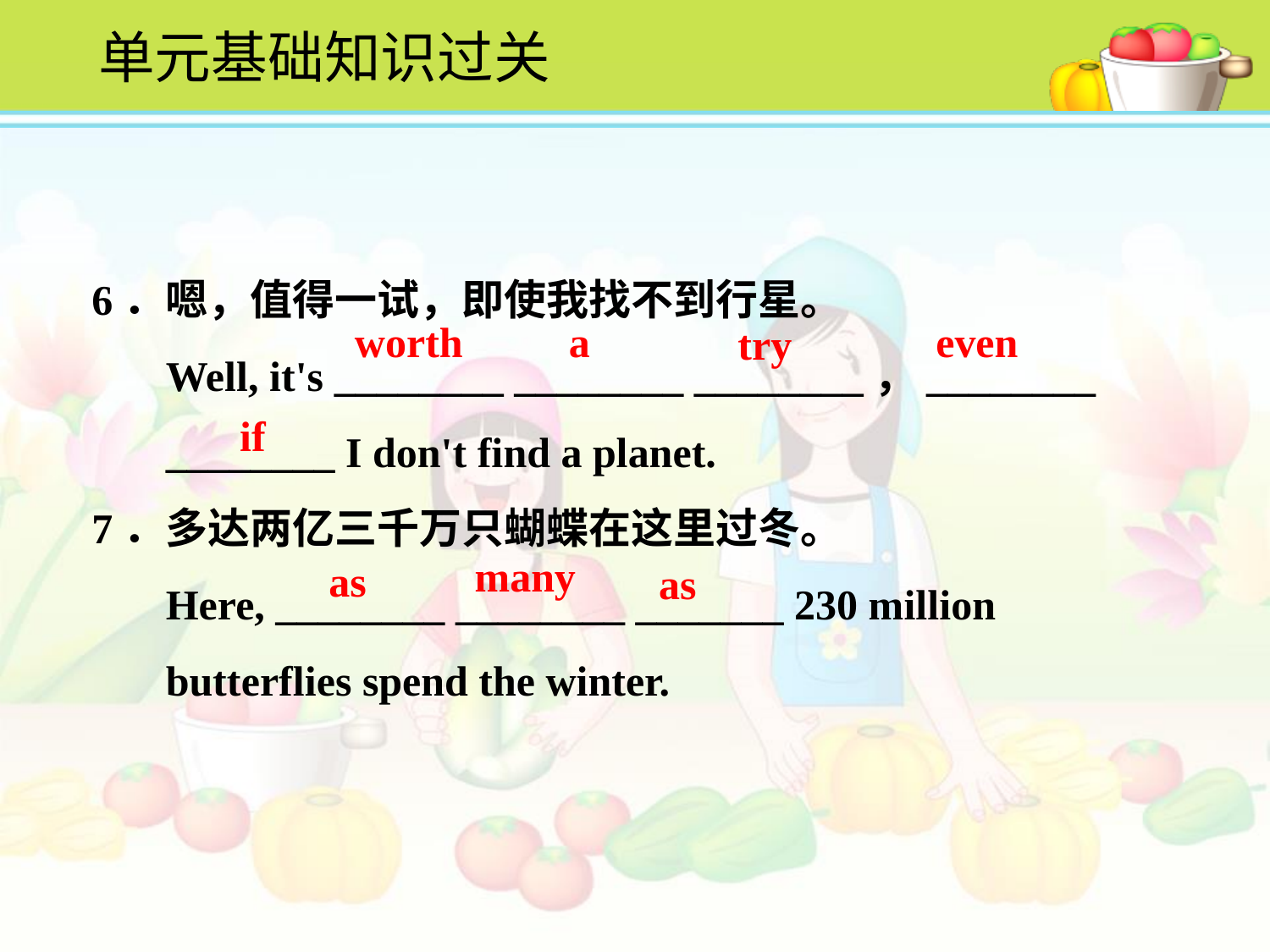

单元基础知识过关
6．嗯，值得一试，即使我找不到行星。
       Well, it's ________ ________ ________，________
       ________ I don't find a planet.
7．多达两亿三千万只蝴蝶在这里过冬。
       Here, ________ ________ _______ 230 million
       butterflies spend the winter.
worth
a
even
try
if
many
as
as